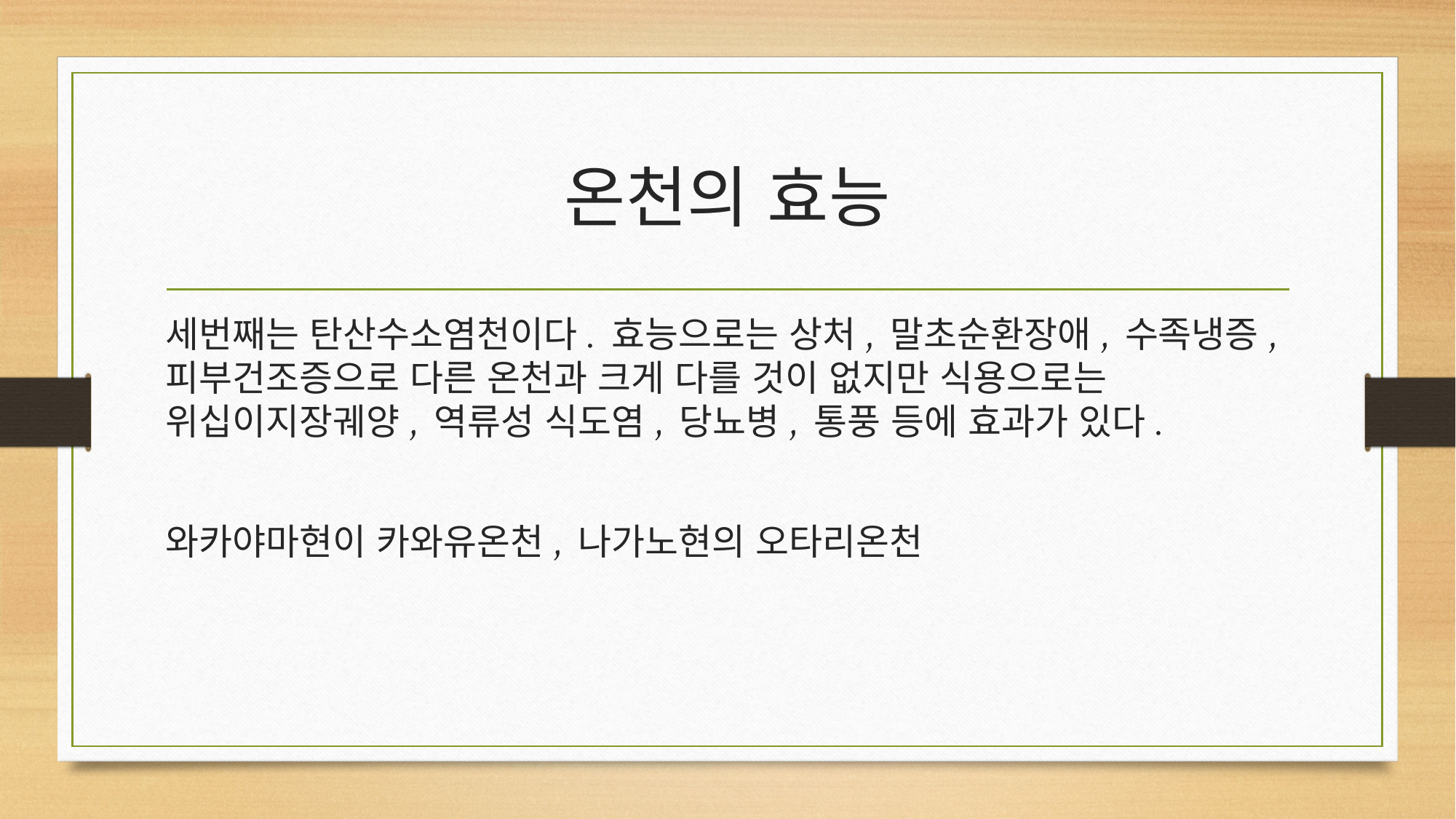

# 온천의 효능
세번째는 탄산수소염천이다. 효능으로는 상처, 말초순환장애, 수족냉증, 피부건조증으로 다른 온천과 크게 다를 것이 없지만 식용으로는 위십이지장궤양, 역류성 식도염, 당뇨병, 통풍 등에 효과가 있다.

와카야마현이 카와유온천, 나가노현의 오타리온천